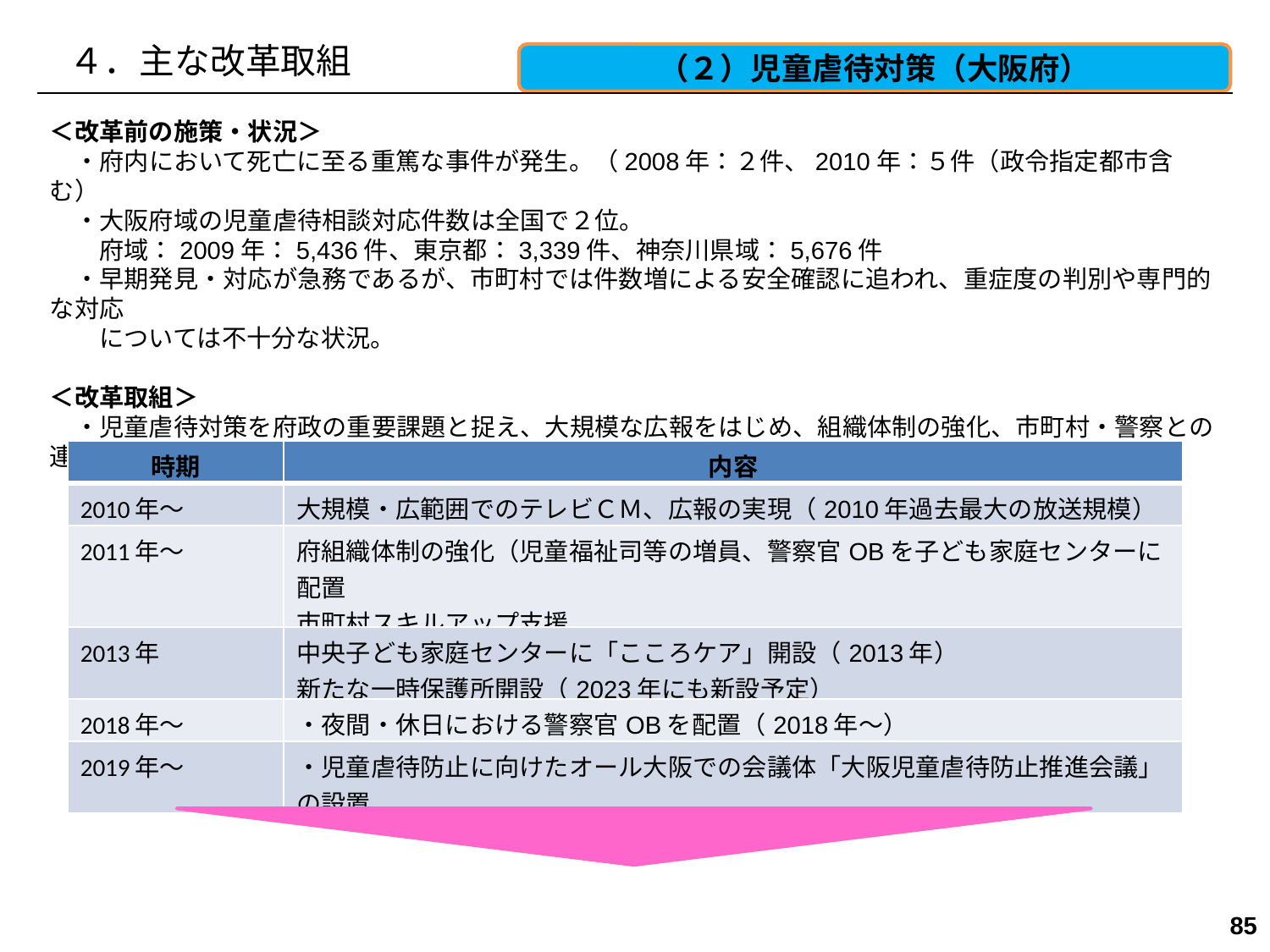

４．主な改革取組
（２）児童虐待対策（大阪府）
＜改革前の施策・状況＞
　・府内において死亡に至る重篤な事件が発生。（2008年：２件、2010年：５件（政令指定都市含む）
　・大阪府域の児童虐待相談対応件数は全国で２位。
　　府域：2009年：5,436件、東京都：3,339件、神奈川県域：5,676件
　・早期発見・対応が急務であるが、市町村では件数増による安全確認に追われ、重症度の判別や専門的な対応
　　については不十分な状況。

＜改革取組＞
　・児童虐待対策を府政の重要課題と捉え、大規模な広報をはじめ、組織体制の強化、市町村・警察との連携、一時
　　保護所の増強など、オール大阪での児童虐待の未然防止・早期発見・早期対応に取り組んできた。
| 時期 | 内容 |
| --- | --- |
| 2010年～ | 大規模・広範囲でのテレビＣＭ、広報の実現（2010年過去最大の放送規模） |
| 2011年～ | 府組織体制の強化（児童福祉司等の増員、警察官OBを子ども家庭センターに配置 市町村スキルアップ支援 |
| 2013年 | 中央子ども家庭センターに「こころケア」開設（2013年） 新たな一時保護所開設（2023年にも新設予定） |
| 2018年～ | ・夜間・休日における警察官OBを配置（2018年～） |
| 2019年～ | ・児童虐待防止に向けたオール大阪での会議体「大阪児童虐待防止推進会議」の設置 |

85